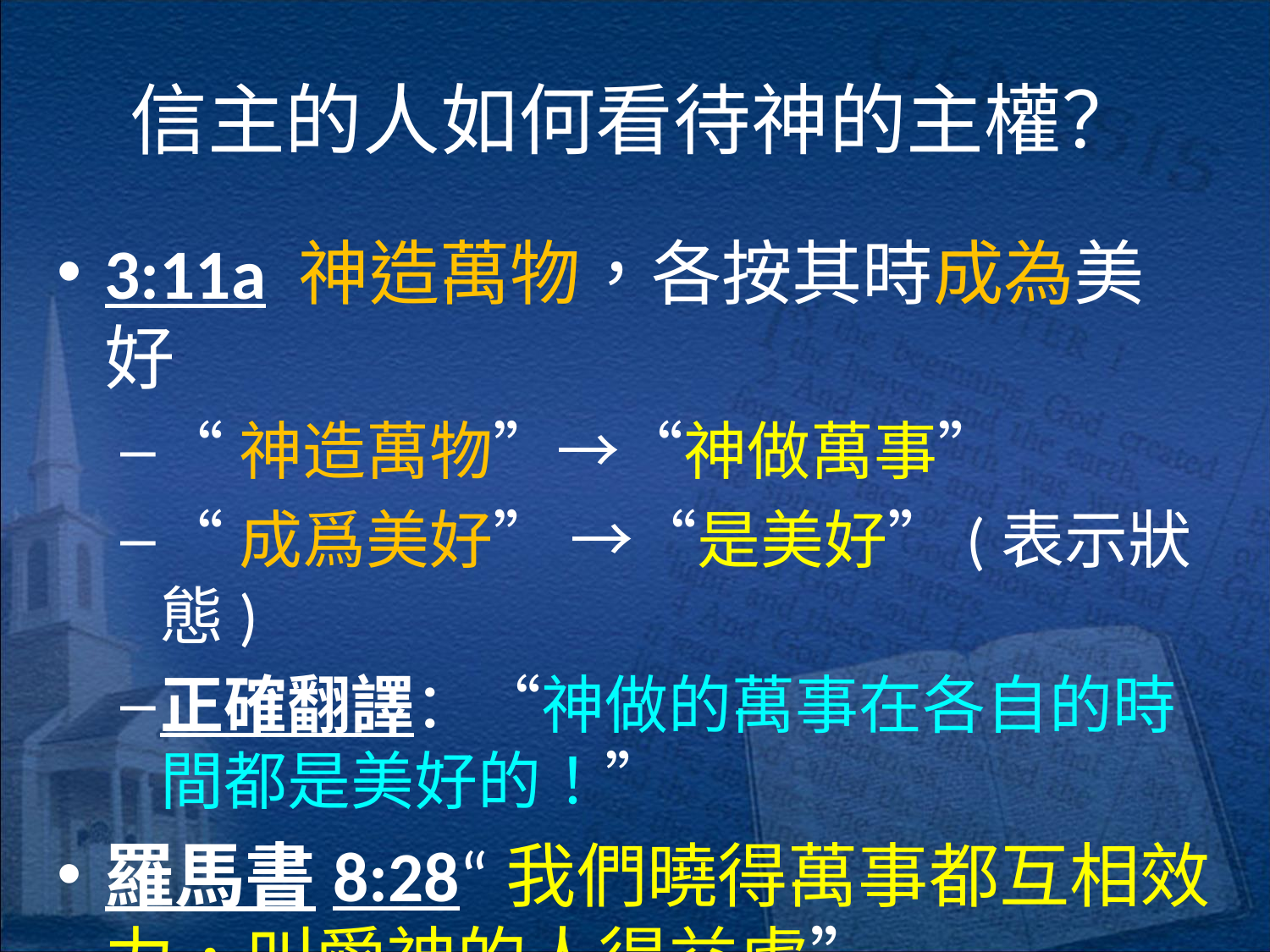

# 信主的人如何看待神的主權？
3:11a 神造萬物，各按其時成為美好
“神造萬物”→“神做萬事”
“成爲美好” →“是美好”(表示狀態)
正確翻譯：“神做的萬事在各自的時間都是美好的！”
羅馬書8:28“我們曉得萬事都互相效力，叫愛神的人得益處”